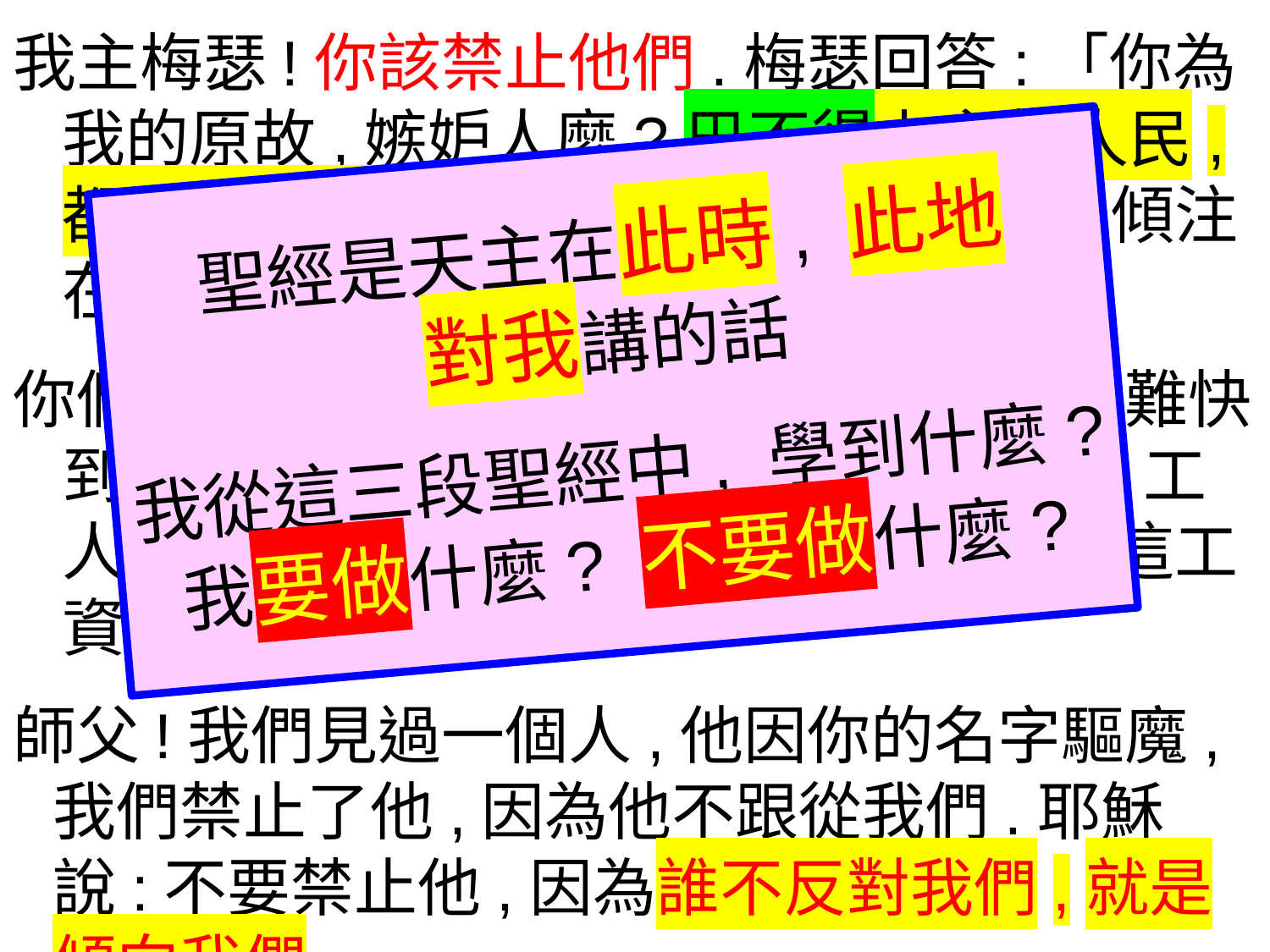

我主梅瑟!你該禁止他們.梅瑟回答:「你為我的原故,嫉妒人麼?巴不得上主的人民,都成為先知;但願上主將自己的精神,傾注在他們身上!
你們富有的人啊,哭泣吧!因為你們的災難快到了;你們竟為末日,積蓄了財寶!看,工人們收割了,你們卻扣留他們的工資;這工資喊冤.
師父!我們見過一個人,他因你的名字驅魔,我們禁止了他,因為他不跟從我們.耶穌說:不要禁止他,因為誰不反對我們,就是傾向我們.

聖經是天主在此時, 此地
對我講的話
我從這三段聖經中, 學到什麼?
我要做什麼? 不要做什麼?